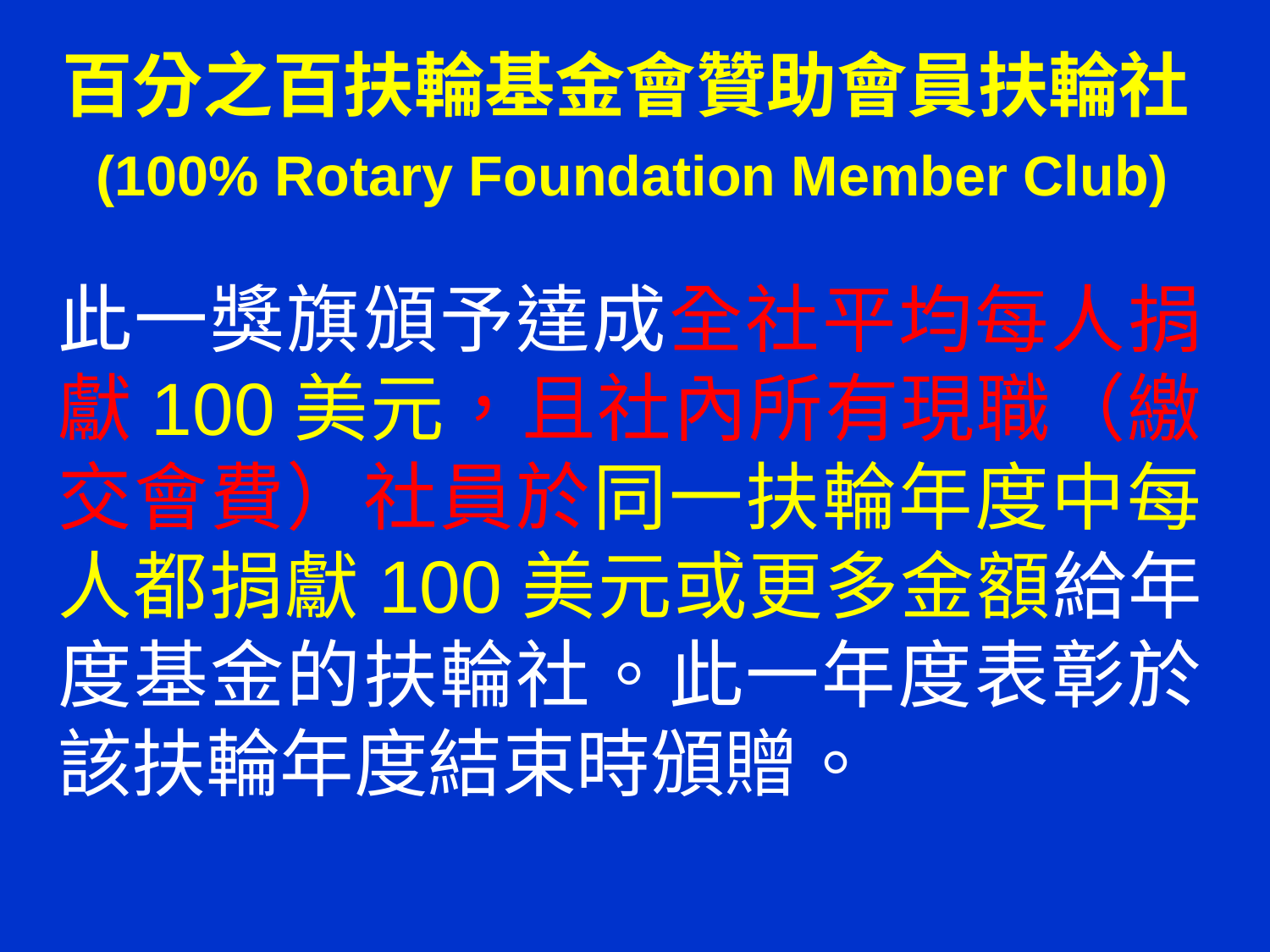

# 百分之百扶輪基金會贊助會員扶輪社 (100% Rotary Foundation Member Club)
此一獎旗頒予達成全社平均每人捐獻100美元，且社內所有現職（繳交會費）社員於同一扶輪年度中每人都捐獻100美元或更多金額給年度基金的扶輪社。此一年度表彰於該扶輪年度結束時頒贈。